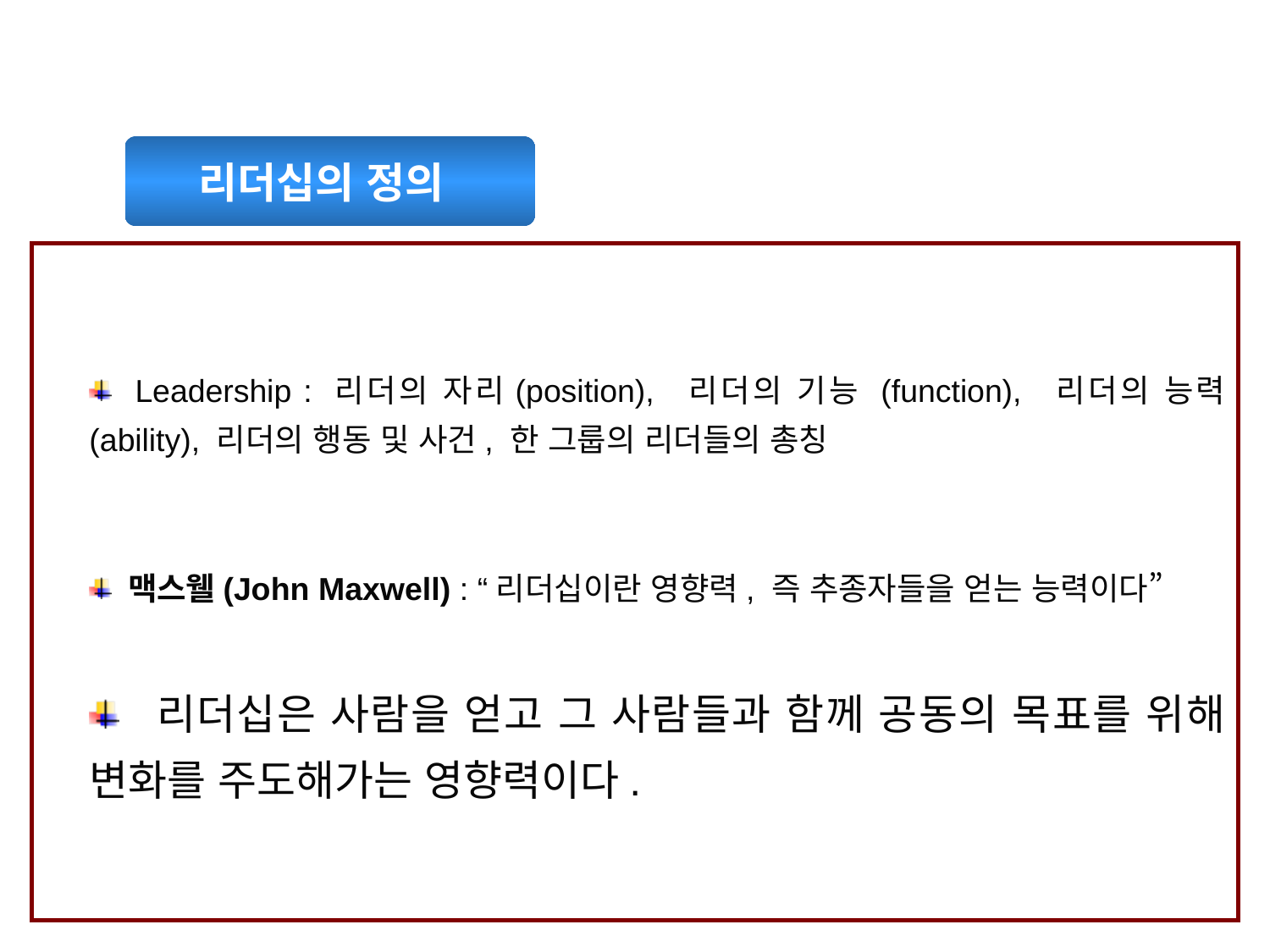

리더십의 정의
  Leadership : 리더의 자리(position),  리더의 기능 (function),  리더의 능력 (ability), 리더의 행동 및 사건, 한 그룹의 리더들의 총칭

 맥스웰(John Maxwell) : “리더십이란 영향력, 즉 추종자들을 얻는 능력이다”

  리더십은 사람을 얻고 그 사람들과 함께 공동의 목표를 위해 변화를 주도해가는 영향력이다.